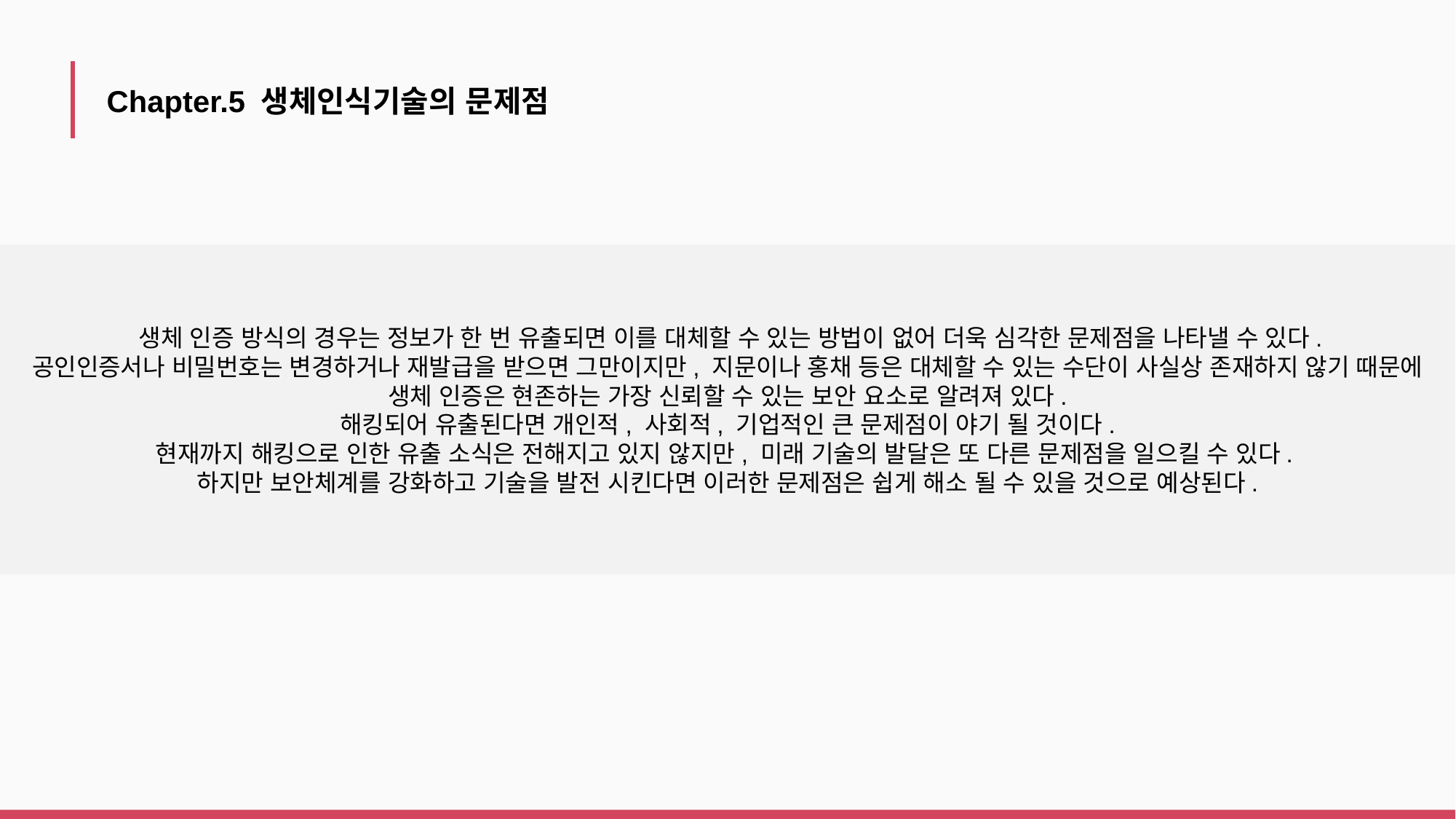

Chapter.5 생체인식기술의 문제점
 생체 인증 방식의 경우는 정보가 한 번 유출되면 이를 대체할 수 있는 방법이 없어 더욱 심각한 문제점을 나타낼 수 있다.
공인인증서나 비밀번호는 변경하거나 재발급을 받으면 그만이지만, 지문이나 홍채 등은 대체할 수 있는 수단이 사실상 존재하지 않기 때문에 생체 인증은 현존하는 가장 신뢰할 수 있는 보안 요소로 알려져 있다.
해킹되어 유출된다면 개인적, 사회적, 기업적인 큰 문제점이 야기 될 것이다.
현재까지 해킹으로 인한 유출 소식은 전해지고 있지 않지만, 미래 기술의 발달은 또 다른 문제점을 일으킬 수 있다.
하지만 보안체계를 강화하고 기술을 발전 시킨다면 이러한 문제점은 쉽게 해소 될 수 있을 것으로 예상된다.